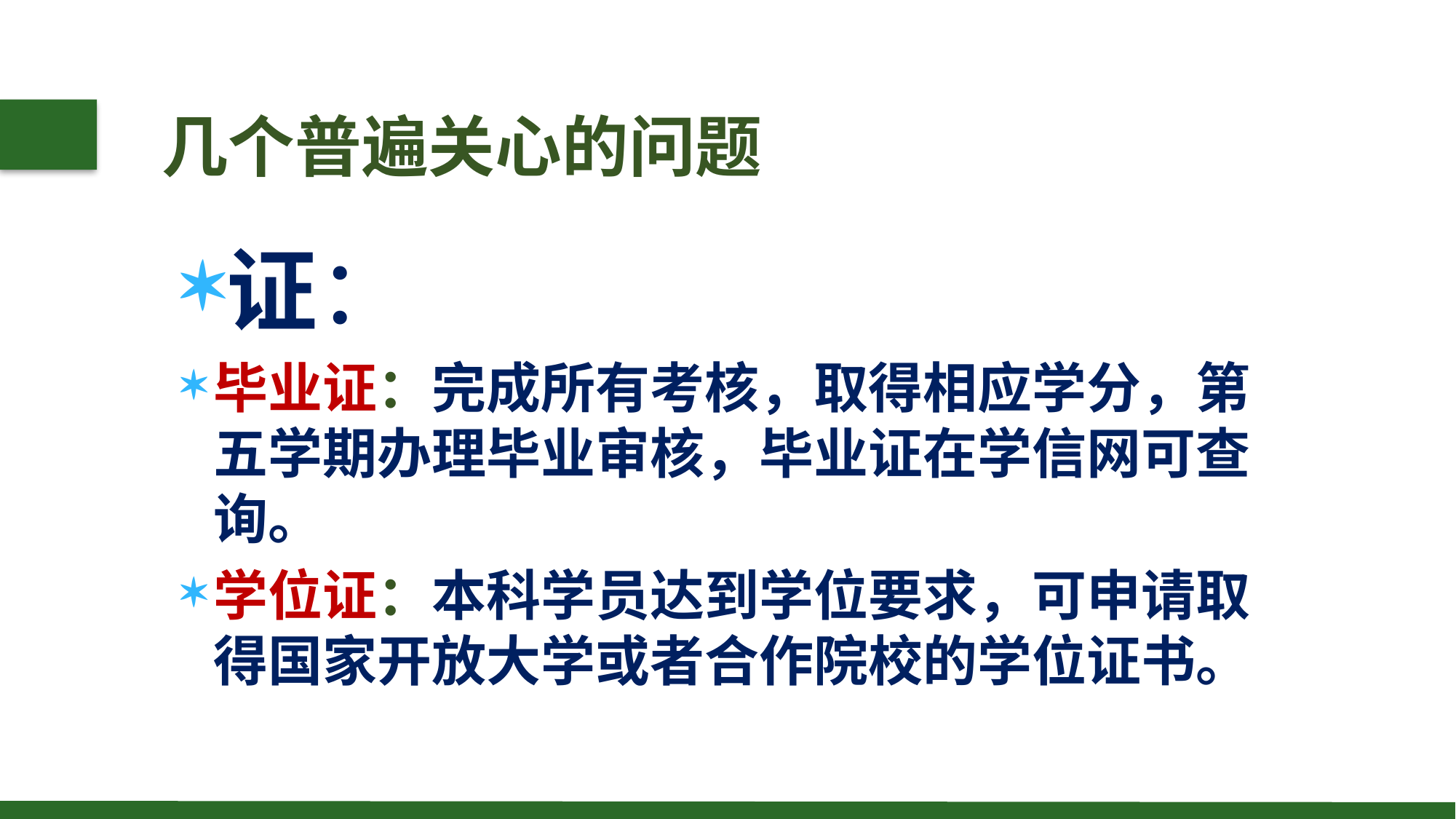

几个普遍关心的问题
01

证：
毕业证：完成所有考核，取得相应学分，第五学期办理毕业审核，毕业证在学信网可查询。
学位证：本科学员达到学位要求，可申请取得国家开放大学或者合作院校的学位证书。